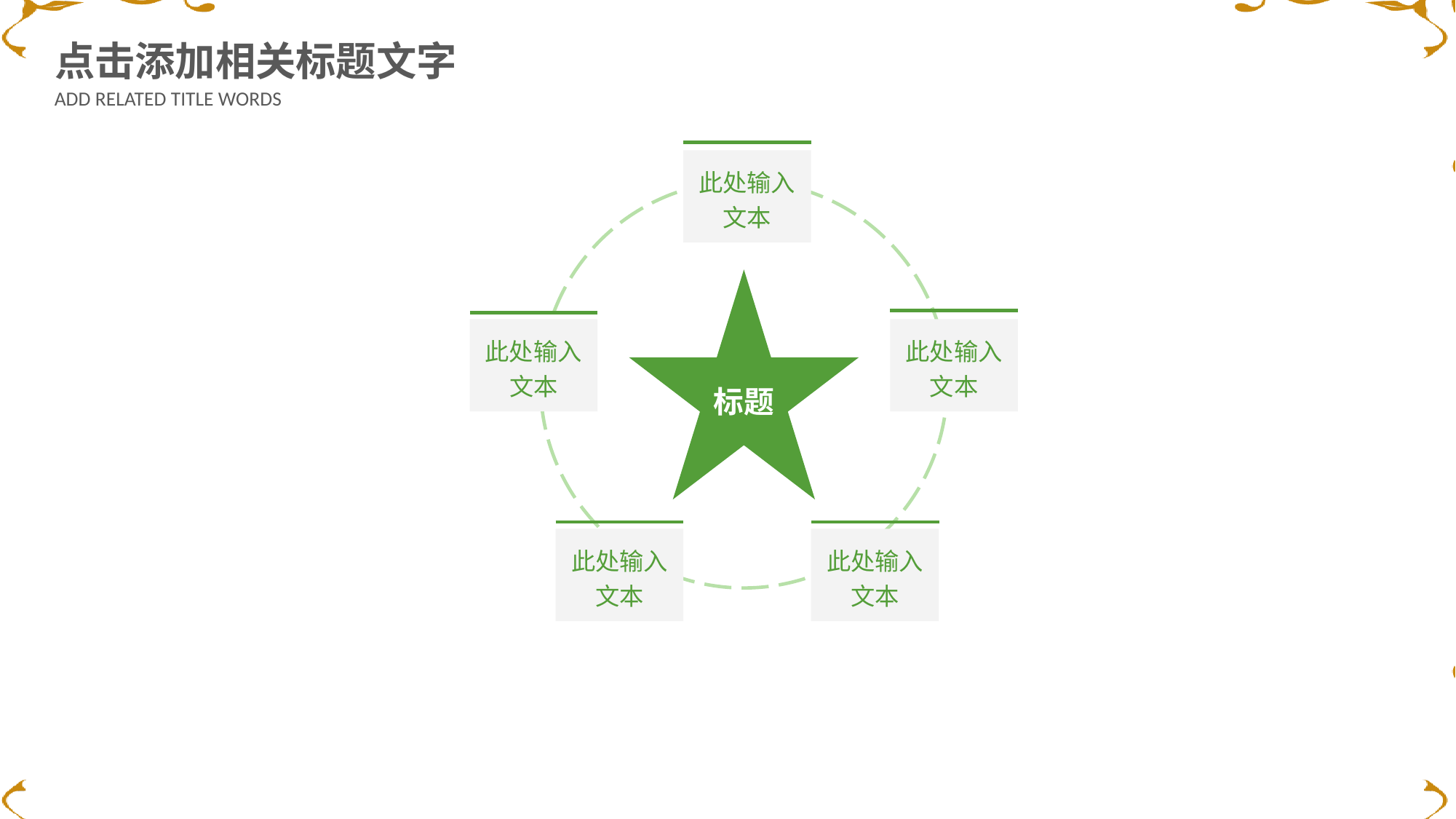

点击添加相关标题文字
ADD RELATED TITLE WORDS
此处输入文本

标题
此处输入文本
此处输入文本
此处输入文本
此处输入文本